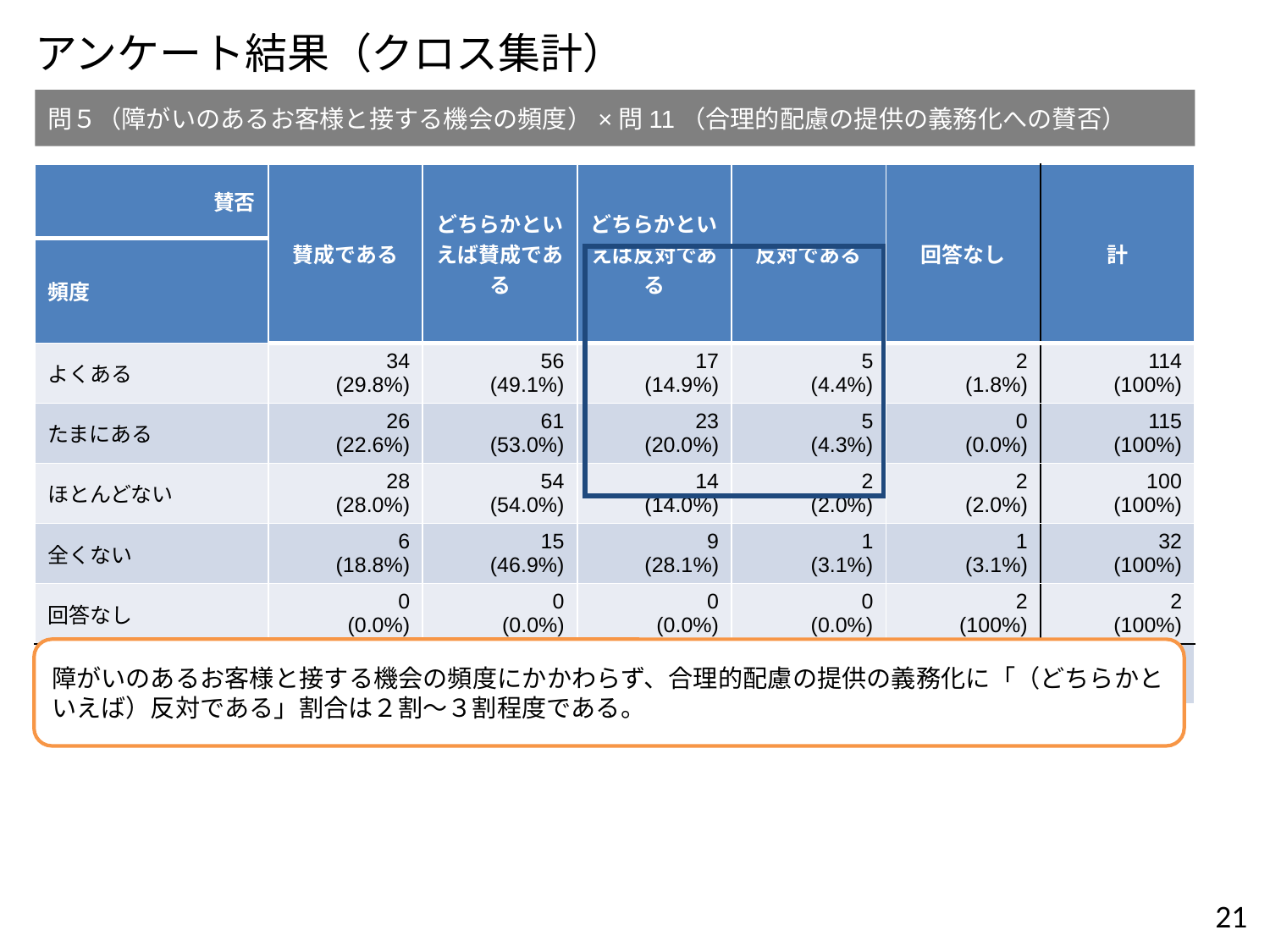

アンケート結果（クロス集計）

問５（障がいのあるお客様と接する機会の頻度）×問11（合理的配慮の提供の義務化への賛否）
| 賛否 | 賛成である | どちらかといえば賛成である | どちらかといえば反対である | 反対である | 回答なし | 計 |
| --- | --- | --- | --- | --- | --- | --- |
| 頻度 |  |  |  |  |  |  |
| よくある | 34 (29.8%) | 56 (49.1%) | 17 (14.9%) | 5 (4.4%) | 2 (1.8%) | 114 (100%) |
| たまにある | 26 (22.6%) | 61 (53.0%) | 23 (20.0%) | 5 (4.3%) | 0 (0.0%) | 115 (100%) |
| ほとんどない | 28 (28.0%) | 54 (54.0%) | 14 (14.0%) | 2 (2.0%) | 2 (2.0%) | 100 (100%) |
| 全くない | 6 (18.8%) | 15 (46.9%) | 9 (28.1%) | 1 (3.1%) | 1 (3.1%) | 32 (100%) |
| 回答なし | 0 (0.0%) | 0 (0.0%) | 0 (0.0%) | 0 (0.0%) | 2 (100%) | 2 (100%) |
| 計 | 94 (25.9%) | 186 (51.2%) | 63 (17.4%) | 13 (3.6%) | 7 (1.9%) | 363 (100%) |
|  |
| --- |
障がいのあるお客様と接する機会の頻度にかかわらず、合理的配慮の提供の義務化に「（どちらかといえば）反対である」割合は２割～３割程度である。
21